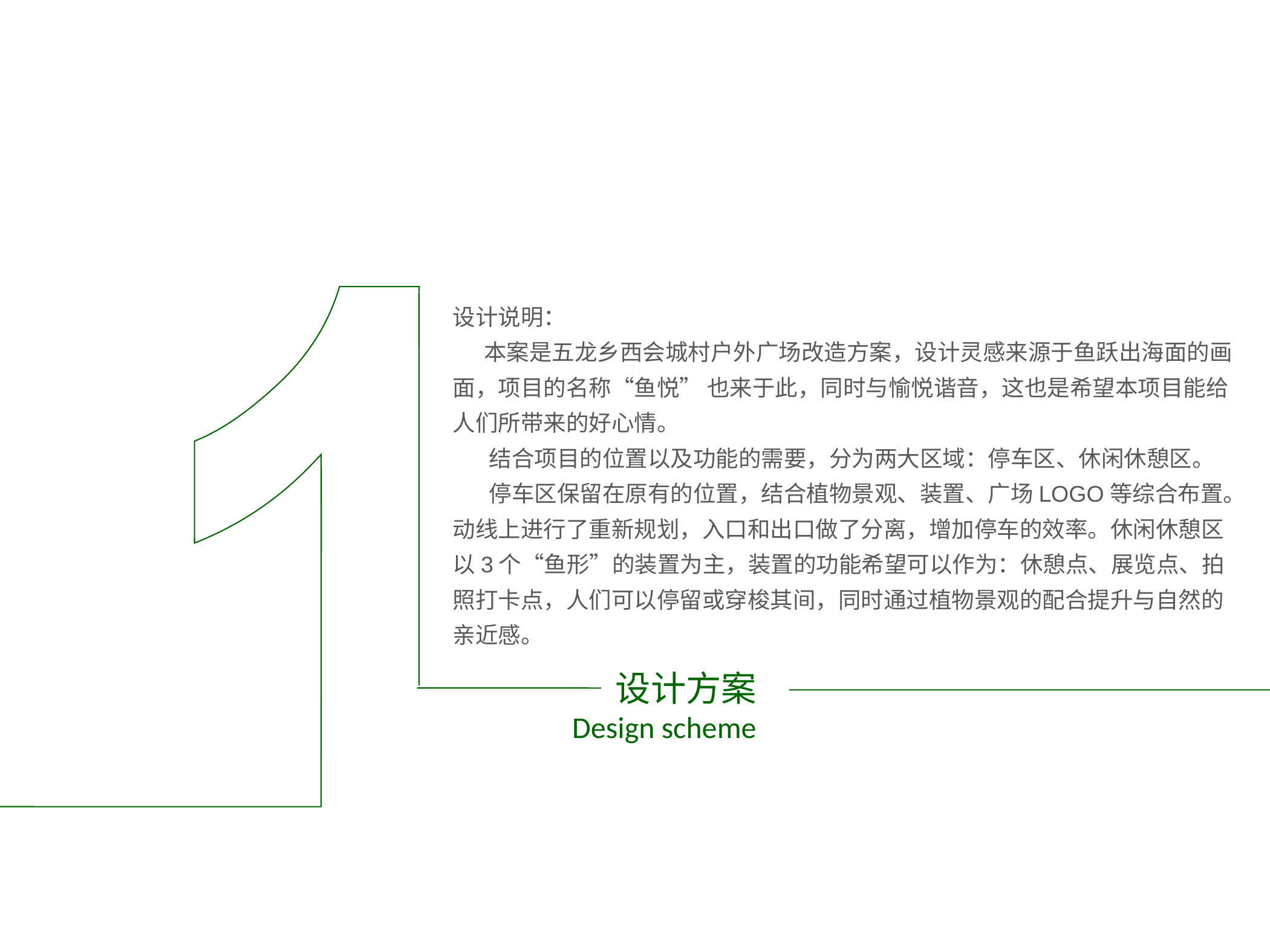

设计说明：
     本案是五龙乡西会城村户外广场改造方案，设计灵感来源于鱼跃出海面的画面，项目的名称“鱼悦” 也来于此，同时与愉悦谐音，这也是希望本项目能给人们所带来的好心情。
      结合项目的位置以及功能的需要，分为两大区域：停车区、休闲休憩区。
      停车区保留在原有的位置，结合植物景观、装置、广场LOGO等综合布置。动线上进行了重新规划，入口和出口做了分离，增加停车的效率。休闲休憩区以3个“鱼形”的装置为主，装置的功能希望可以作为：休憩点、展览点、拍照打卡点，人们可以停留或穿梭其间，同时通过植物景观的配合提升与自然的亲近感。

设计方案
Design scheme